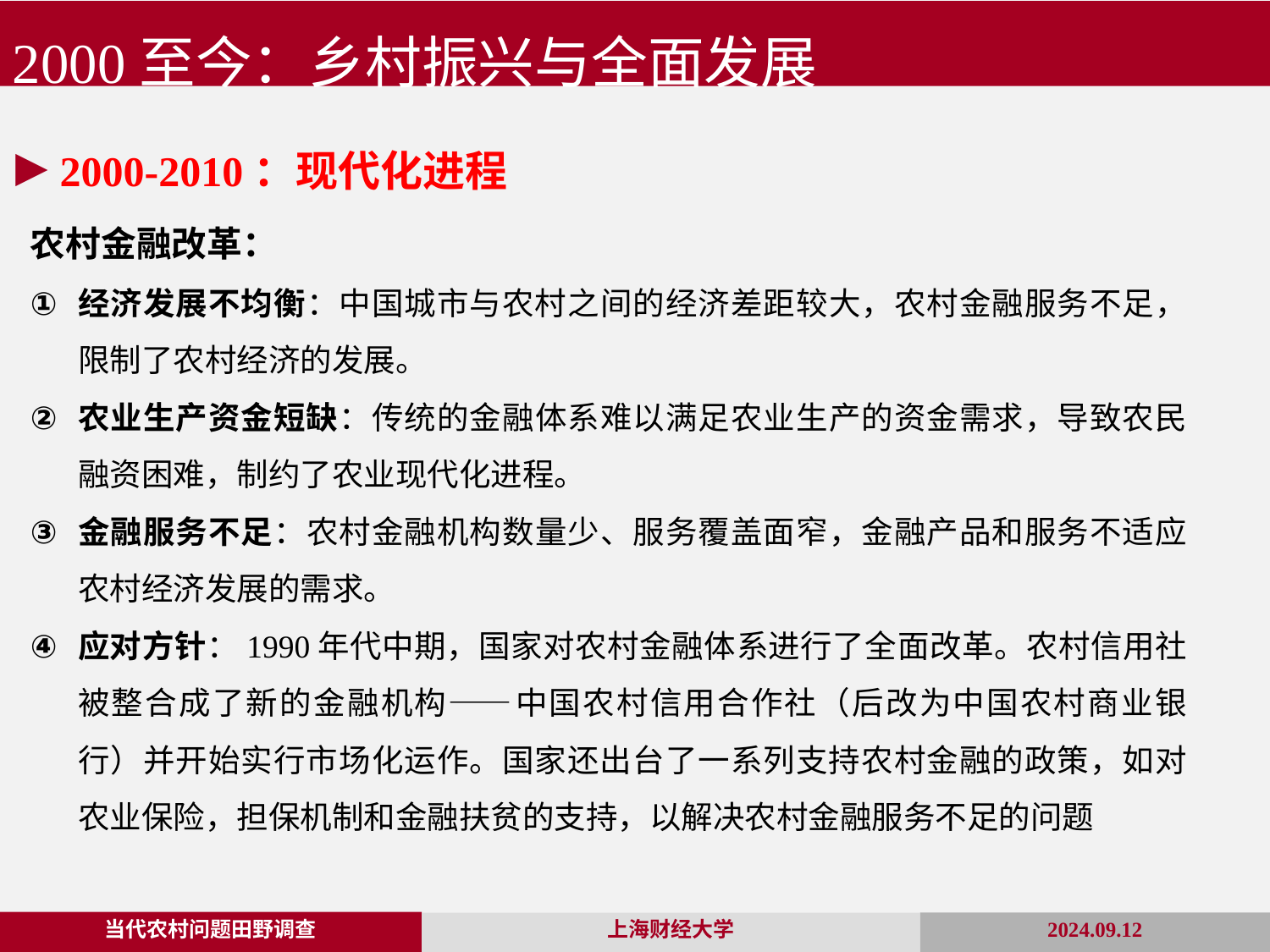

2000至今：乡村振兴与全面发展
2000-2010：现代化进程
农村金融改革：
经济发展不均衡：中国城市与农村之间的经济差距较大，农村金融服务不足，限制了农村经济的发展。
农业生产资金短缺：传统的金融体系难以满足农业生产的资金需求，导致农民融资困难，制约了农业现代化进程。
金融服务不足：农村金融机构数量少、服务覆盖面窄，金融产品和服务不适应农村经济发展的需求。
应对方针：1990年代中期，国家对农村金融体系进行了全面改革。农村信用社被整合成了新的金融机构——中国农村信用合作社（后改为中国农村商业银行）并开始实行市场化运作。国家还出台了一系列支持农村金融的政策，如对农业保险，担保机制和金融扶贫的支持，以解决农村金融服务不足的问题
当代农村问题田野调查
2024.09.12
上海财经大学